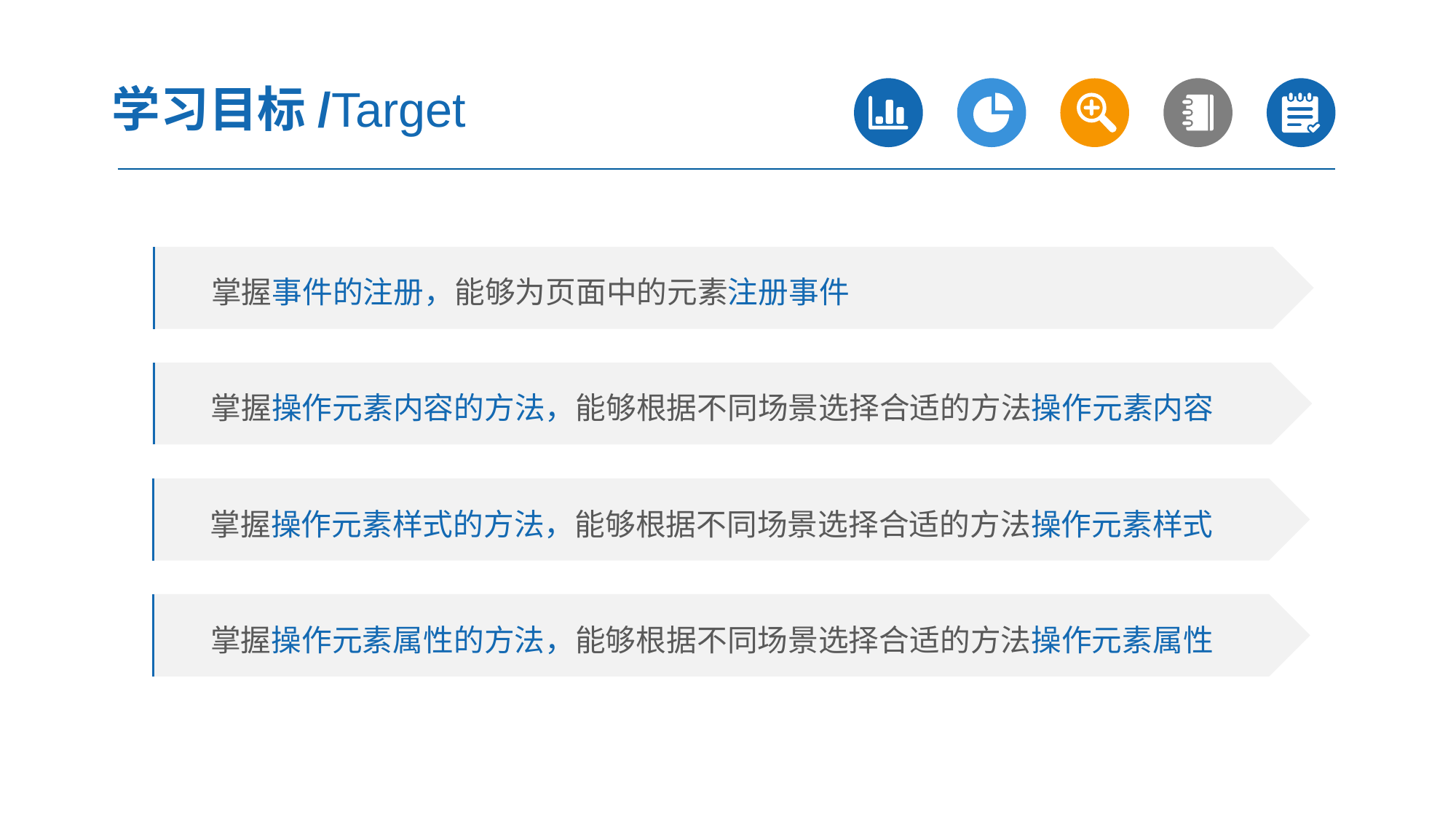

学习目标/Target
      掌握事件的注册，能够为页面中的元素注册事件

      掌握操作元素内容的方法，能够根据不同场景选择合适的方法操作元素内容

      掌握操作元素样式的方法，能够根据不同场景选择合适的方法操作元素样式

      掌握操作元素属性的方法，能够根据不同场景选择合适的方法操作元素属性